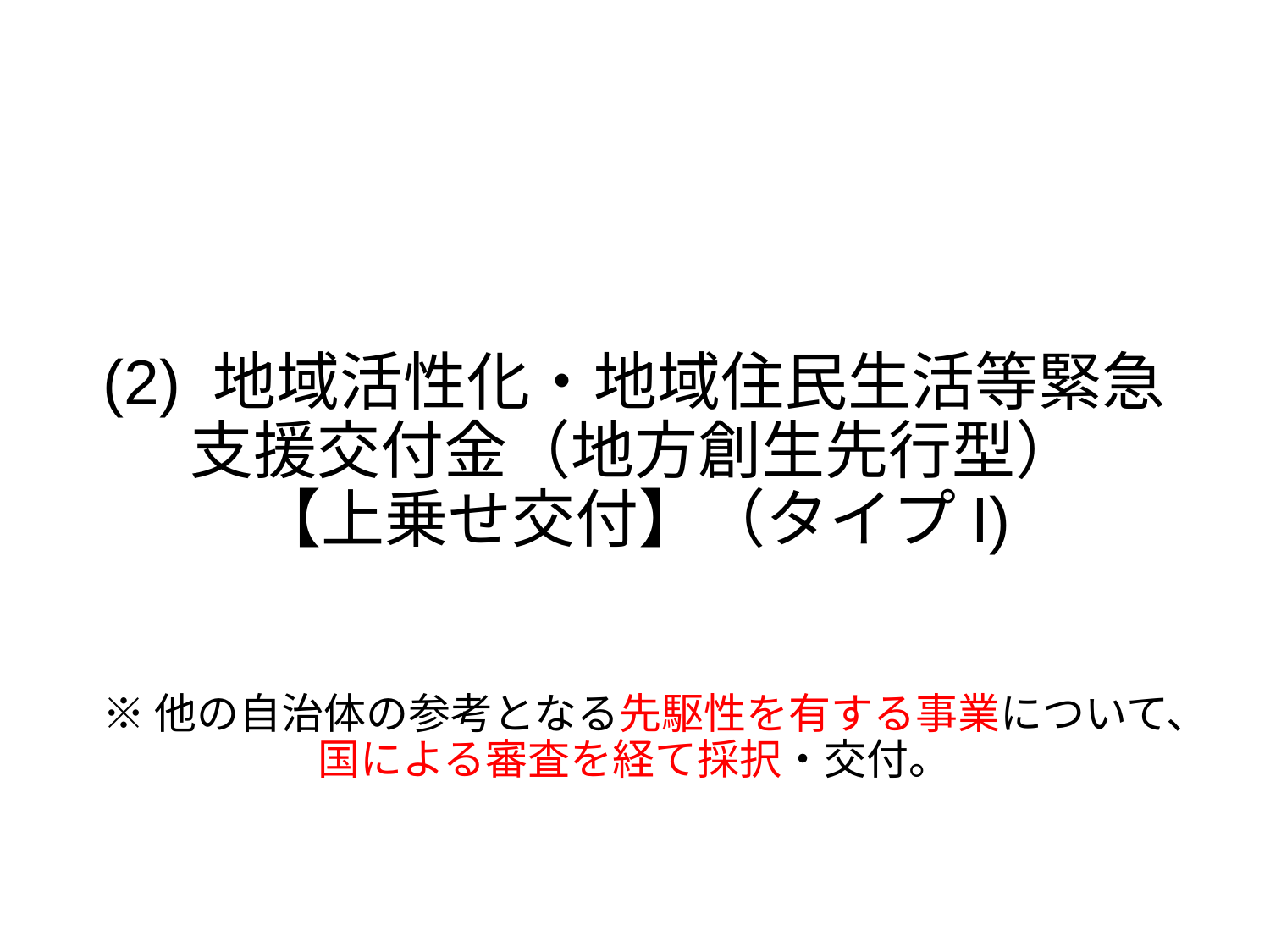

(2) 地域活性化・地域住民生活等緊急支援交付金（地方創生先行型）
【上乗せ交付】（タイプI)

※他の自治体の参考となる先駆性を有する事業について、国による審査を経て採択・交付。